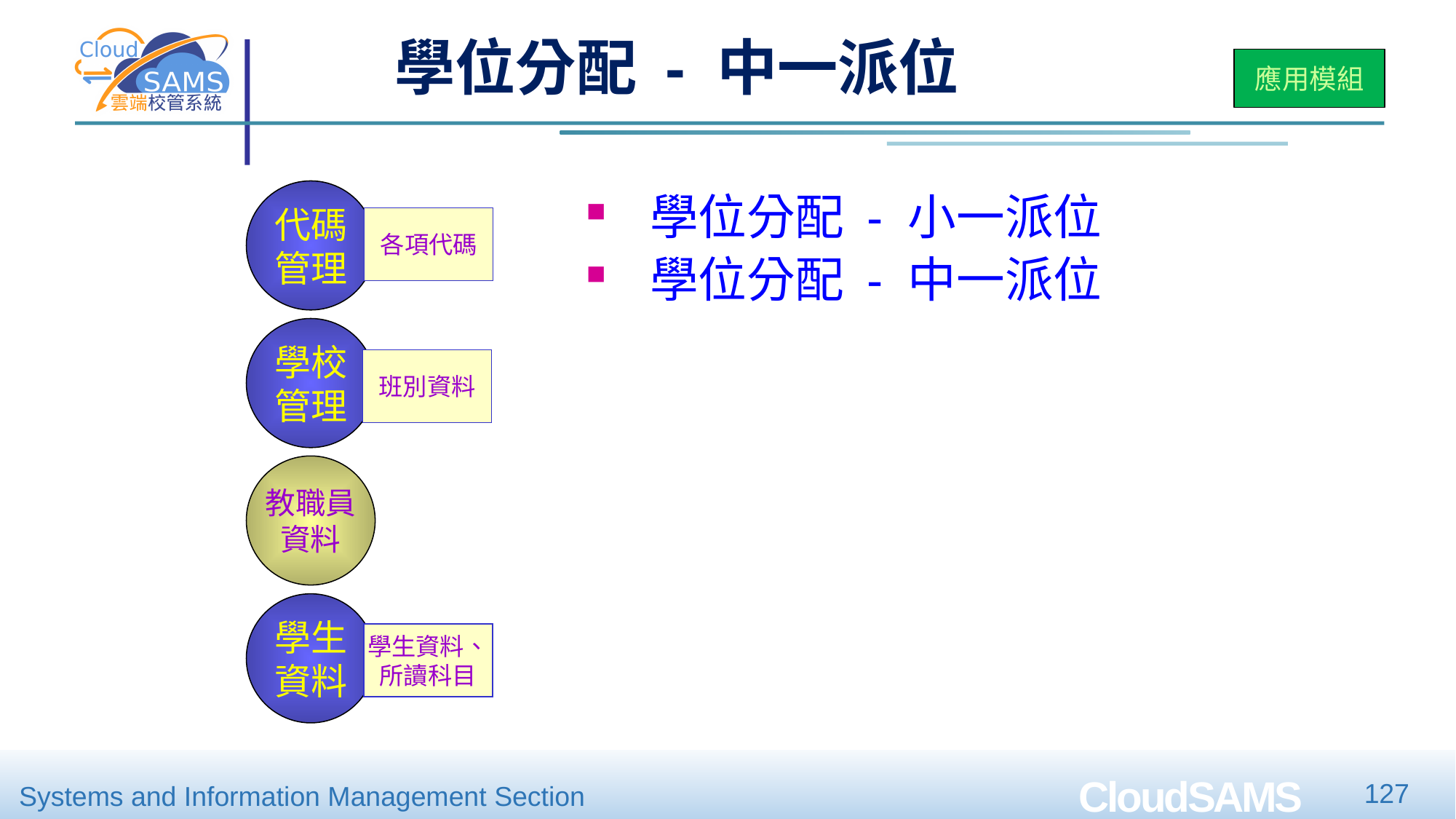

學位分配 - 中一派位
應用模組
代碼
管理
學位分配 - 小一派位
學位分配 - 中一派位

各項代碼
學校
管理
班別資料
教職員
資料
學生
資料
學生資料、
所讀科目
127